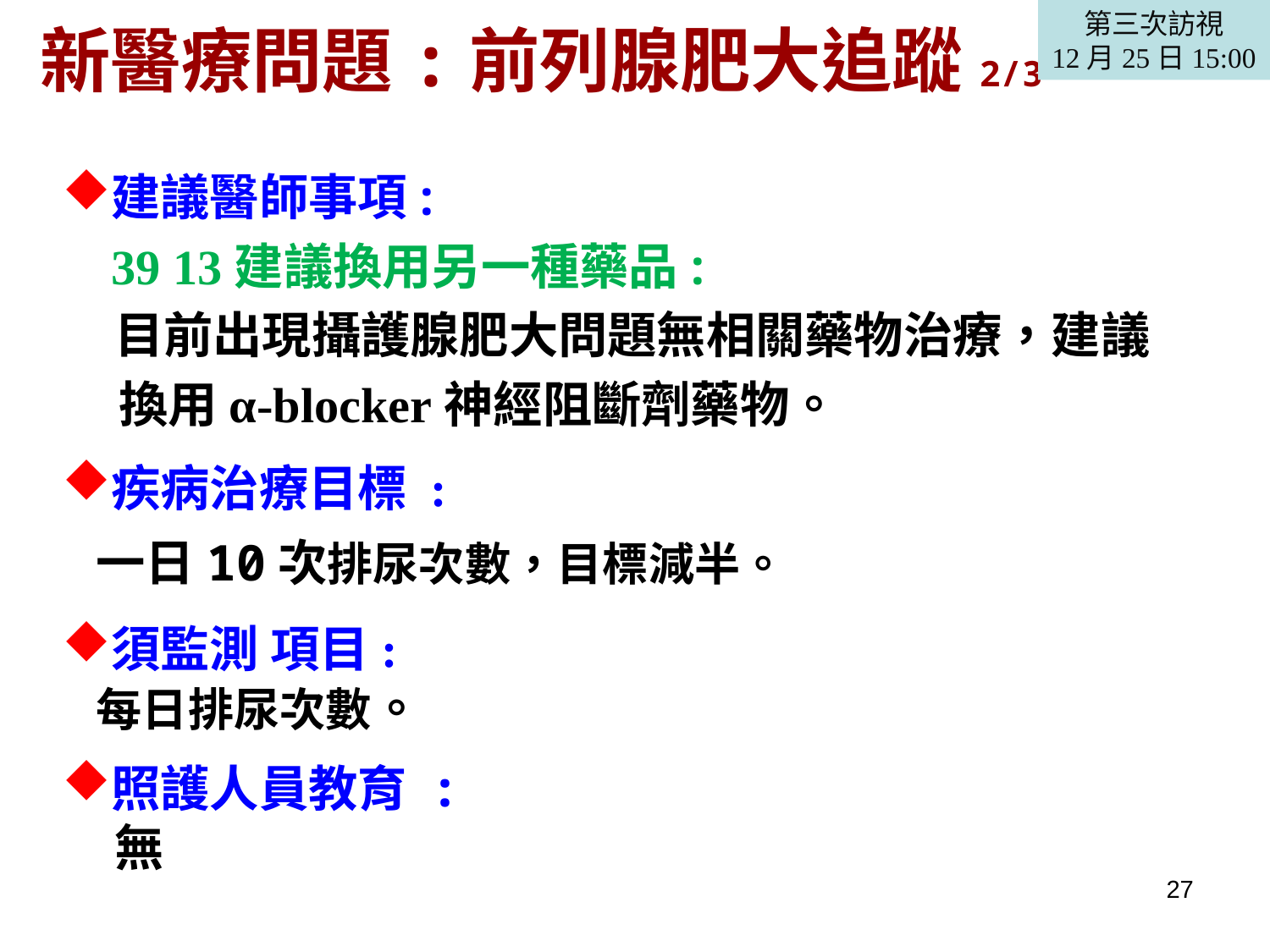

# 新醫療問題:前列腺肥大追蹤2/3
第三次訪視
12月25日15:00

建議醫師事項:
    39 13建議換用另一種藥品:
    目前出現攝護腺肥大問題無相關藥物治療，建議
    換用α-blocker神經阻斷劑藥物。
疾病治療目標 :
  一日10次排尿次數，目標減半。
須監測 項目:
  每日排尿次數。
照護人員教育 :
    無

27